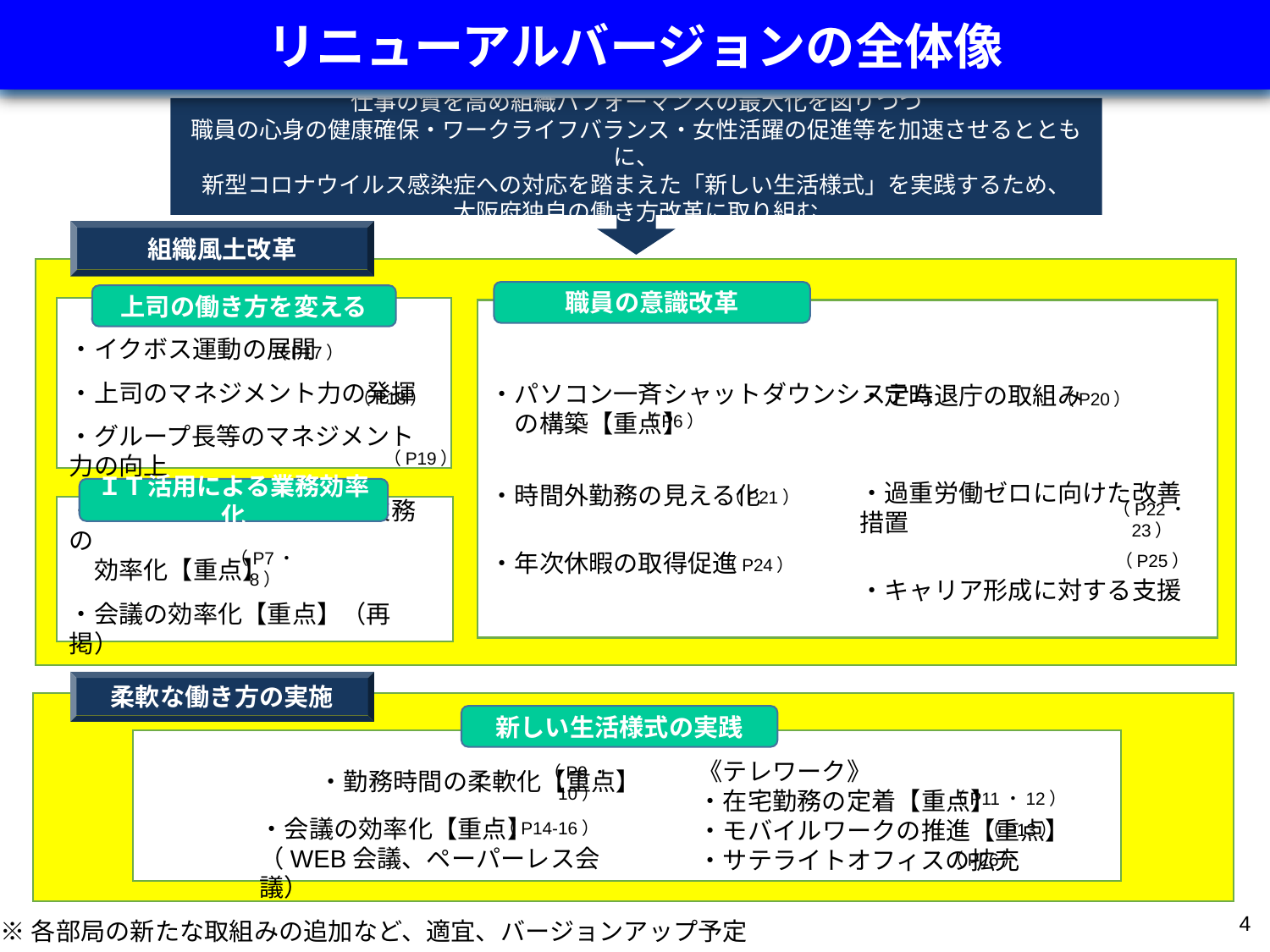

リニューアルバージョンの全体像
# 取組体系図
仕事の質を高め組織パフォーマンスの最大化を図りつつ
職員の心身の健康確保・ワークライフバランス・女性活躍の促進等を加速させるとともに、
新型コロナウイルス感染症への対応を踏まえた「新しい生活様式」を実践するため、
大阪府独自の働き方改革に取り組む
組織風土改革

職員の意識改革
上司の働き方を変える

・イクボス運動の展開

・上司のマネジメント力の発揮

・グループ長等のマネジメント力の向上

・パソコン一斉シャットダウンシステム
　の構築【重点】

・時間外勤務の見える化

・年次休暇の取得促進
（P17）
・定時退庁の取組み

・過重労働ゼロに向けた改善措置

・キャリア形成に対する支援
（P18）
（P20）
（P6）
（P19）
（P21）
ＩＴ活用による業務効率化

・ＡＩ・ＲＰＡを活用した業務の
　効率化【重点】

・会議の効率化【重点】（再掲）
（P22・23）
（P25）
（P24）
（P7・8）
柔軟な働き方の実施

新しい生活様式の実践

　　　　　　　・勤務時間の柔軟化【重点】
《テレワーク》
・在宅勤務の定着【重点】
・モバイルワークの推進【重点】
・サテライトオフィスの拡充
（P9・10）
（P11・12）
（P14-16）
（P13）
・会議の効率化【重点】
（WEB会議、ペーパーレス会議）
（P26）

4
※各部局の新たな取組みの追加など、適宜、バージョンアップ予定